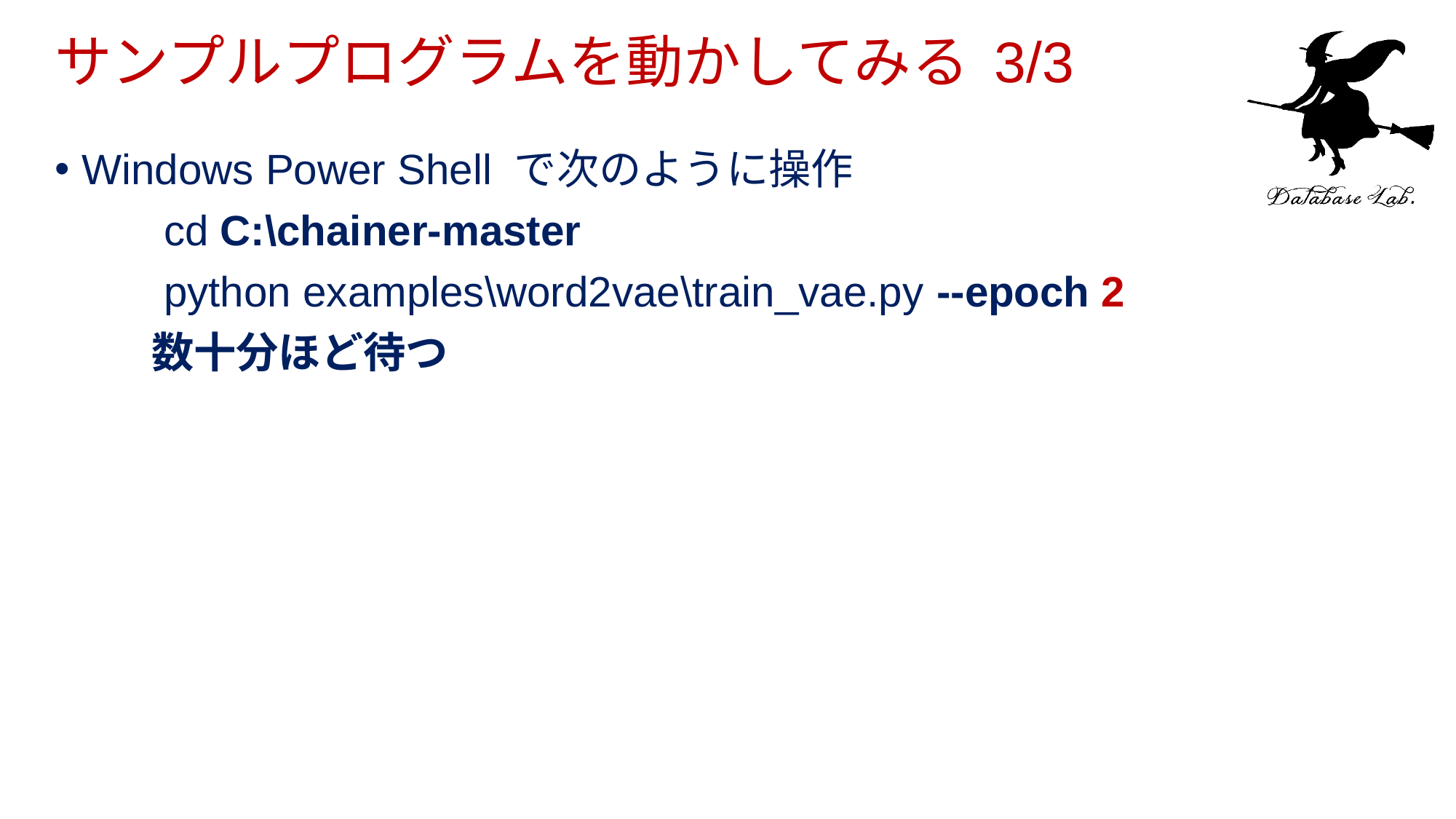

# サンプルプログラムを動かしてみる 3/3
Windows Power Shell で次のように操作
	cd C:\chainer-master
	python examples\word2vae\train_vae.py --epoch 2
         数十分ほど待つ